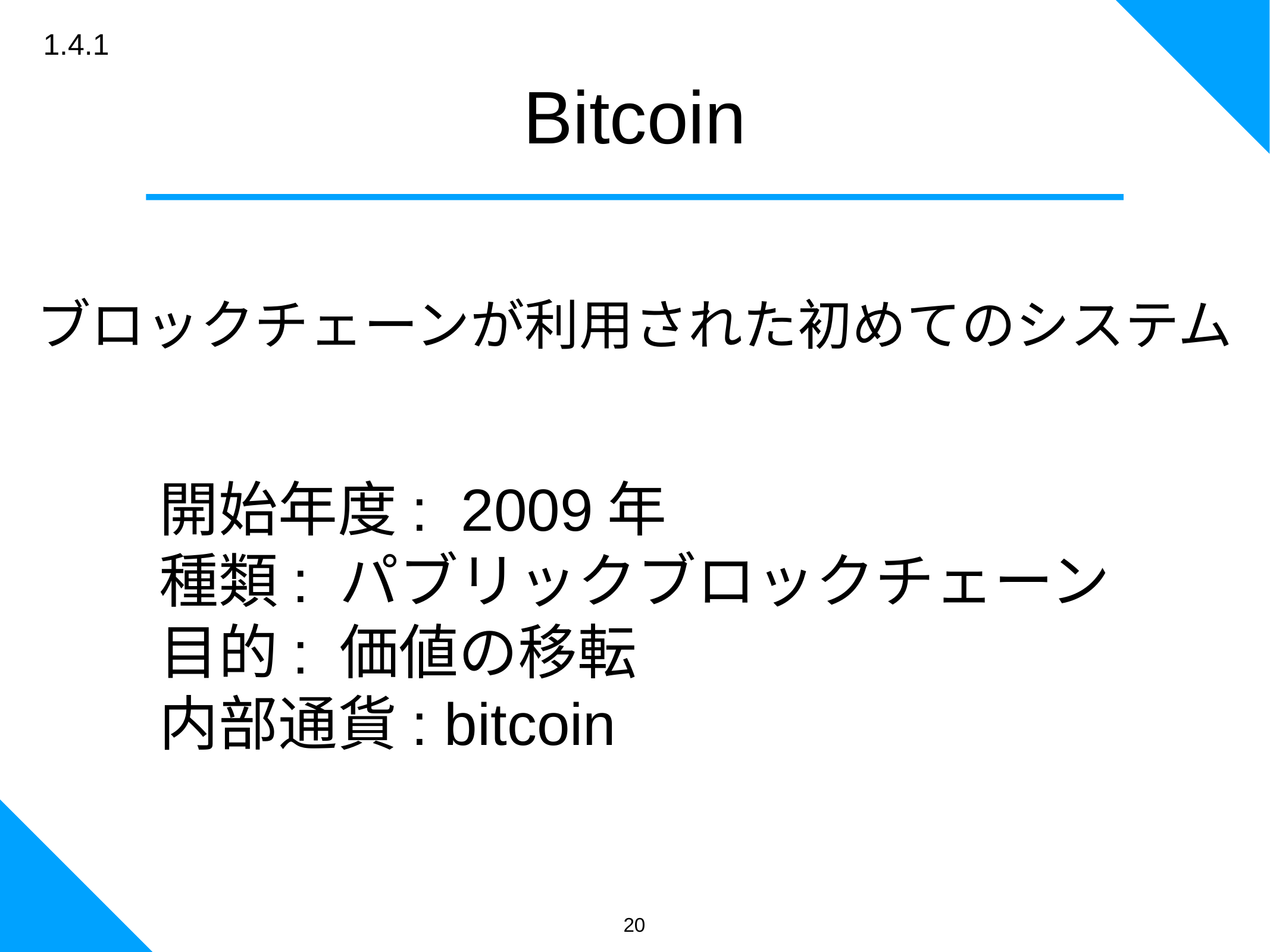

1.4.1
Bitcoin
ブロックチェーンが利用された初めてのシステム
開始年度:  2009年
種類: パブリックブロックチェーン
目的: 価値の移転
内部通貨: bitcoin
20